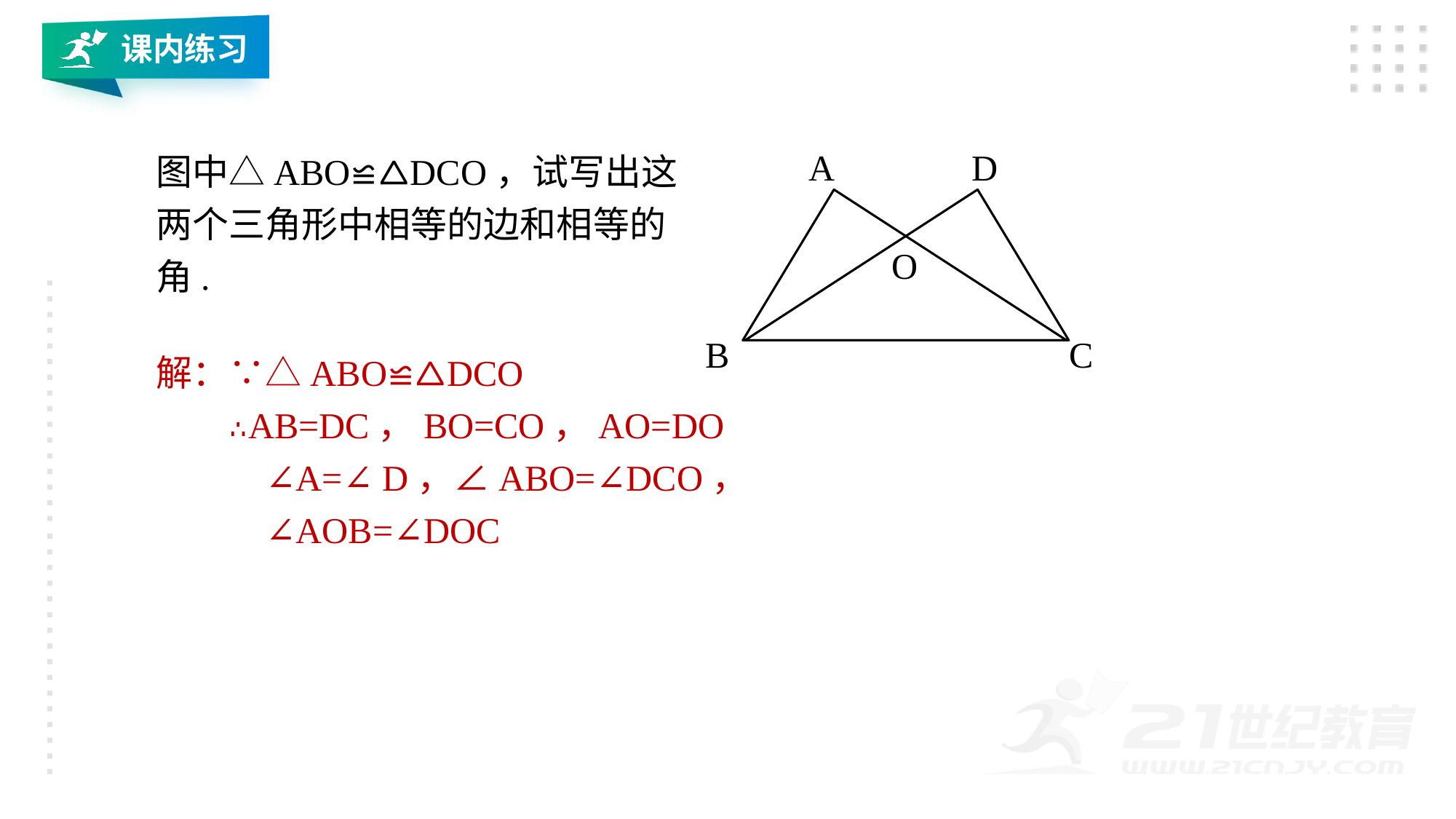

课内练习
图中△ABO≌△DCO，试写出这两个三角形中相等的边和相等的角.
A
D

B
C
O
解：∵△ABO≌△DCO
        ∴AB=DC，BO=CO，AO=DO
            ∠A=∠ D，∠ABO=∠DCO，
            ∠AOB=∠DOC